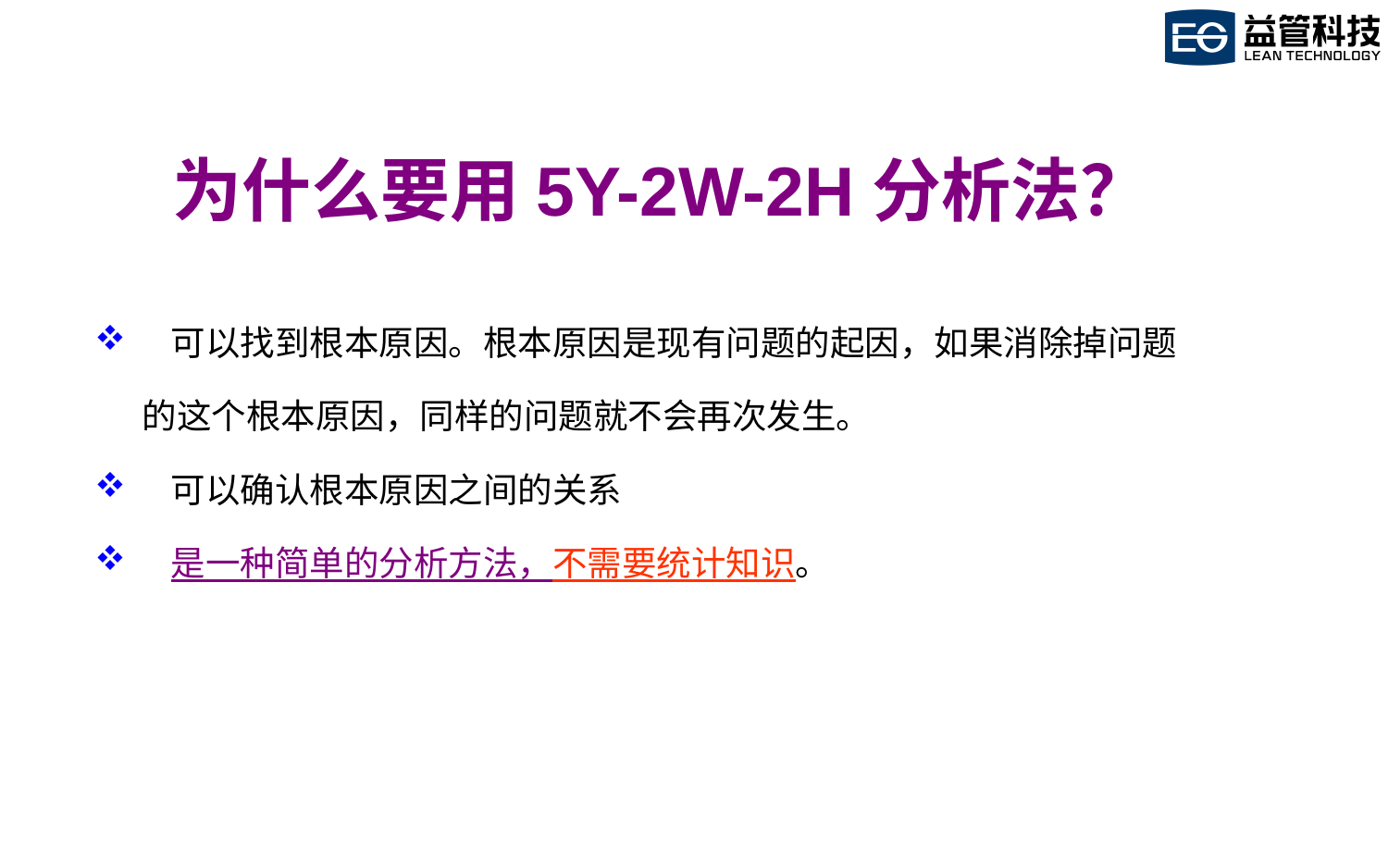

# 为什么要用5Y-2W-2H分析法？
  可以找到根本原因。根本原因是现有问题的起因，如果消除掉问题
     的这个根本原因，同样的问题就不会再次发生。
  可以确认根本原因之间的关系
  是一种简单的分析方法，不需要统计知识。